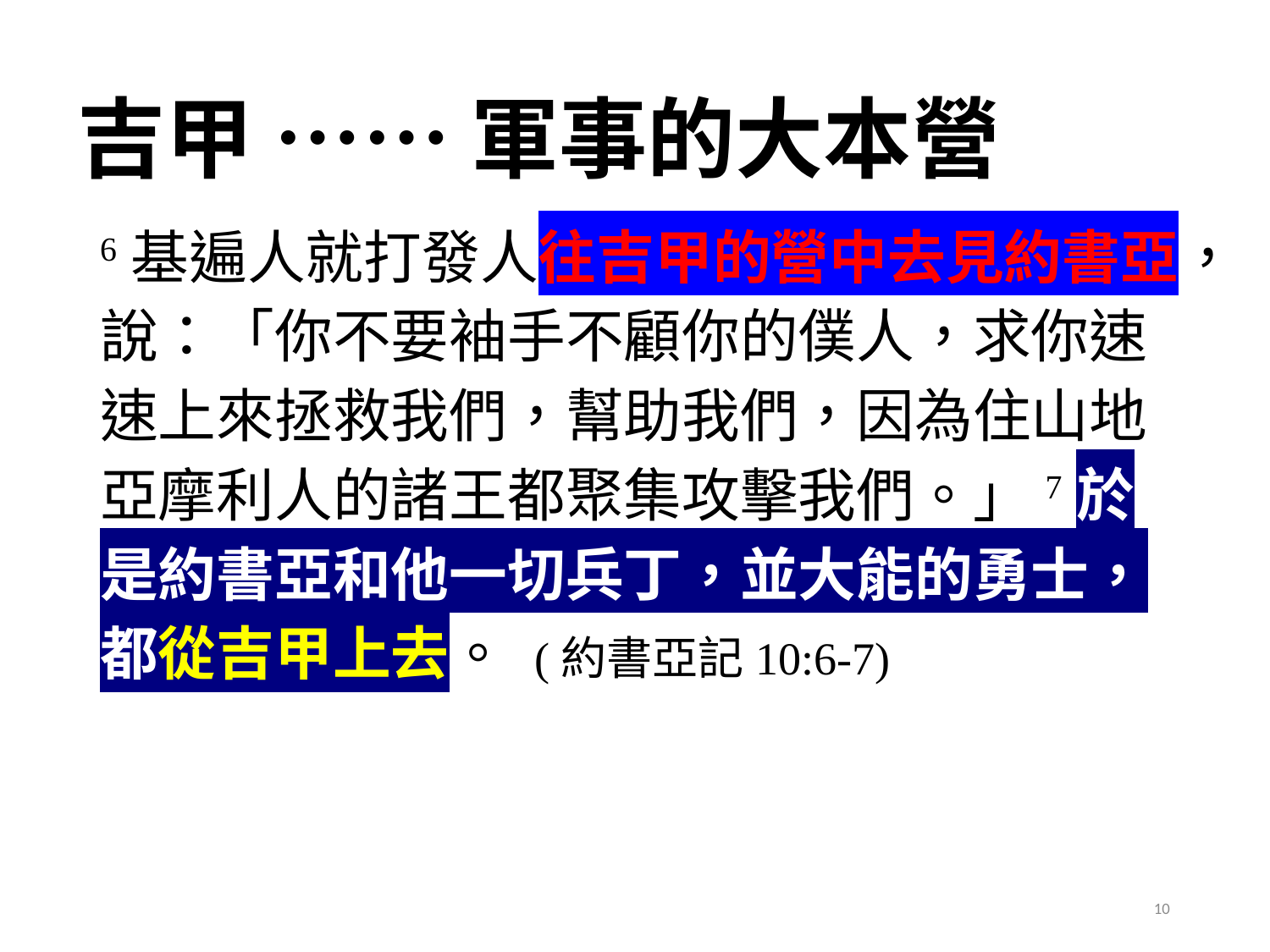

# 吉甲 …… 軍事的大本營
6基遍人就打發人往吉甲的營中去見約書亞，說：「你不要袖手不顧你的僕人，求你速速上來拯救我們，幫助我們，因為住山地亞摩利人的諸王都聚集攻擊我們。」7於是約書亞和他一切兵丁，並大能的勇士，都從吉甲上去。 (約書亞記10:6-7)
10